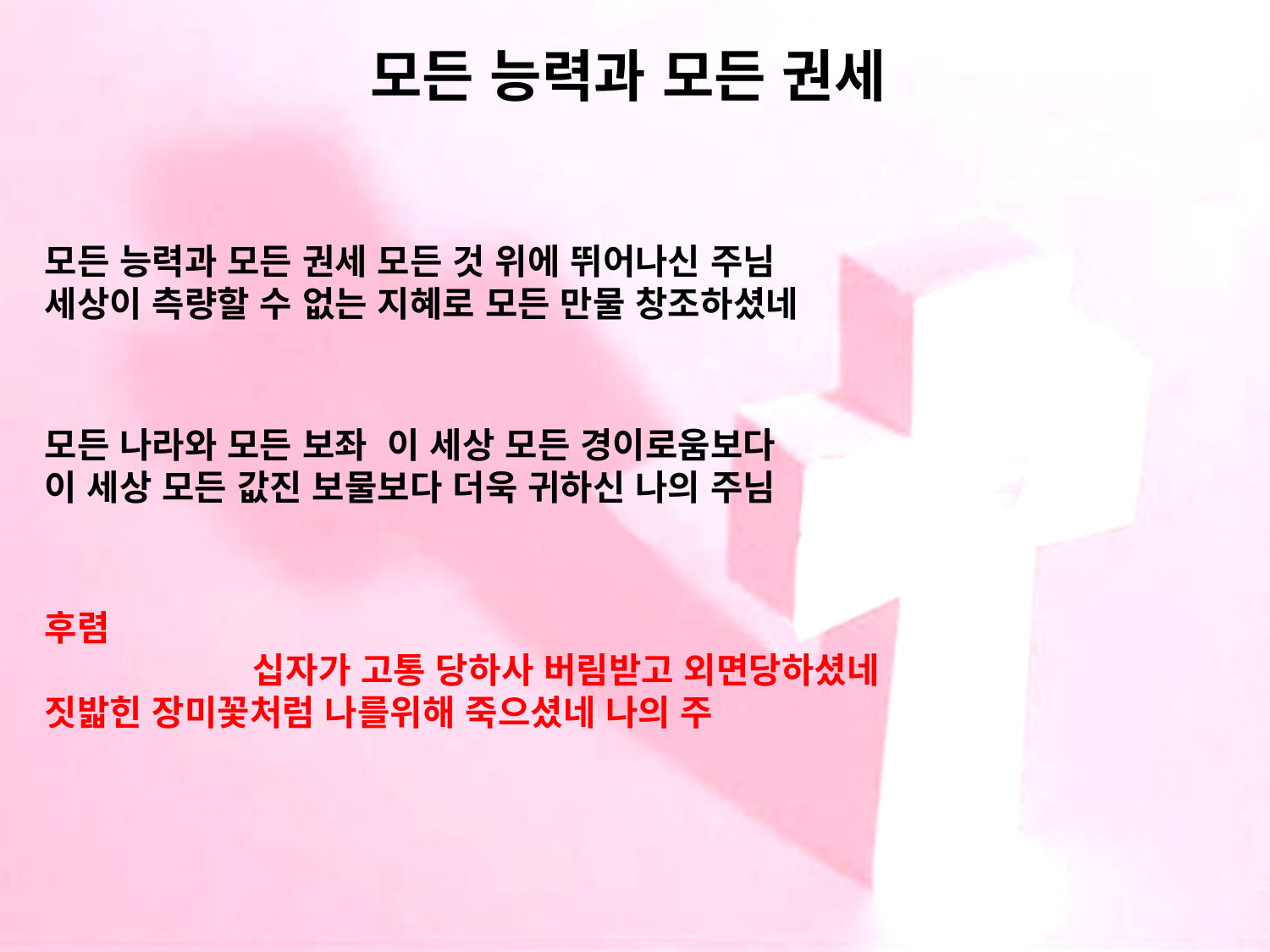

# ﻿모든 능력과 모든 권세
모든 능력과 모든 권세 모든 것 위에 뛰어나신 주님
세상이 측량할 수 없는 지혜로 모든 만물 창조하셨네

모든 나라와 모든 보좌  이 세상 모든 경이로움보다
이 세상 모든 값진 보물보다 더욱 귀하신 나의 주님

후렴                                                                                                     십자가 고통 당하사 버림받고 외면당하셨네
짓밟힌 장미꽃처럼 나를위해 죽으셨네 나의 주